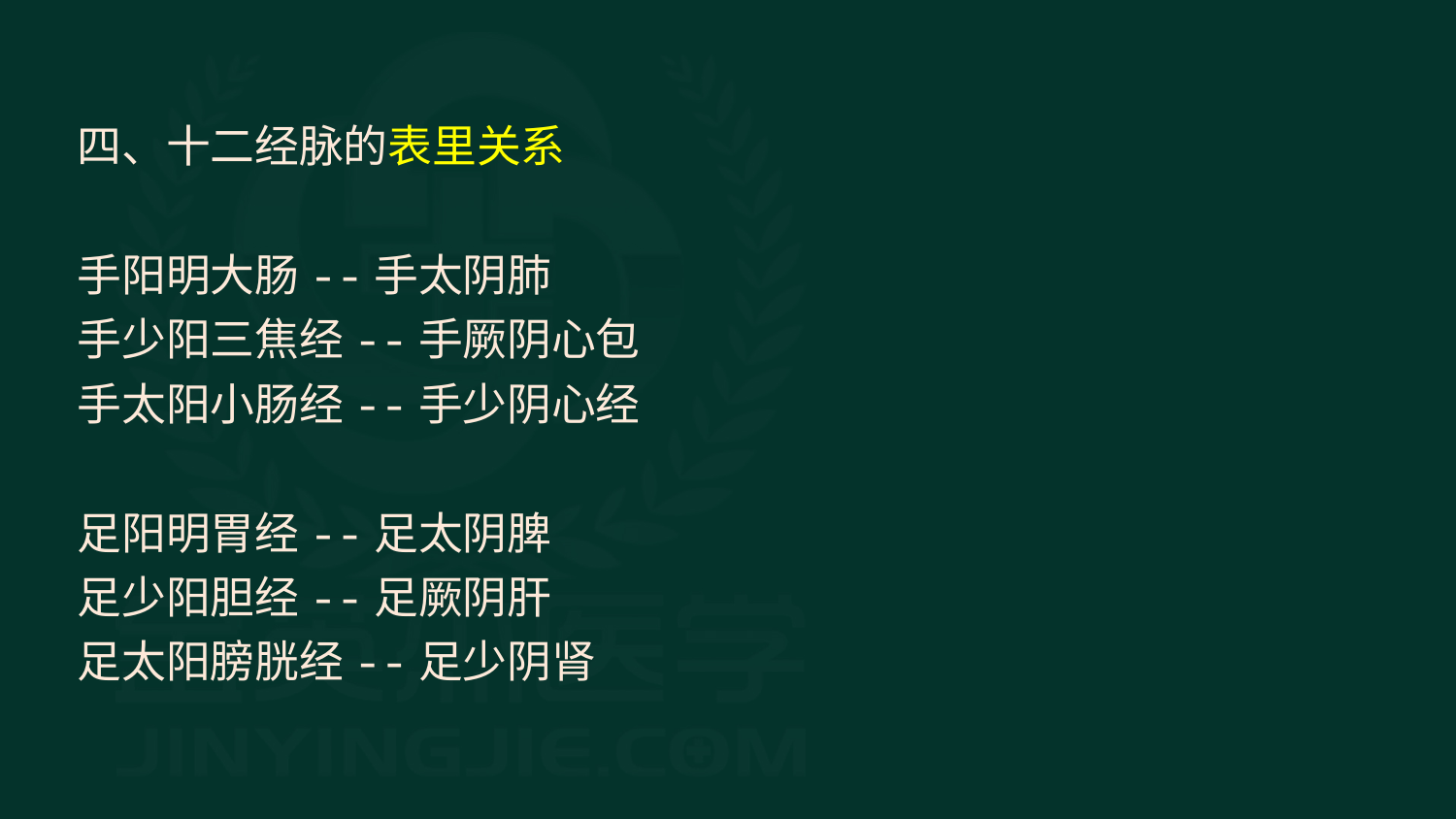

四、十二经脉的表里关系

手阳明大肠--手太阴肺
手少阳三焦经--手厥阴心包
手太阳小肠经--手少阴心经

足阳明胃经--足太阴脾
足少阳胆经--足厥阴肝
足太阳膀胱经--足少阴肾